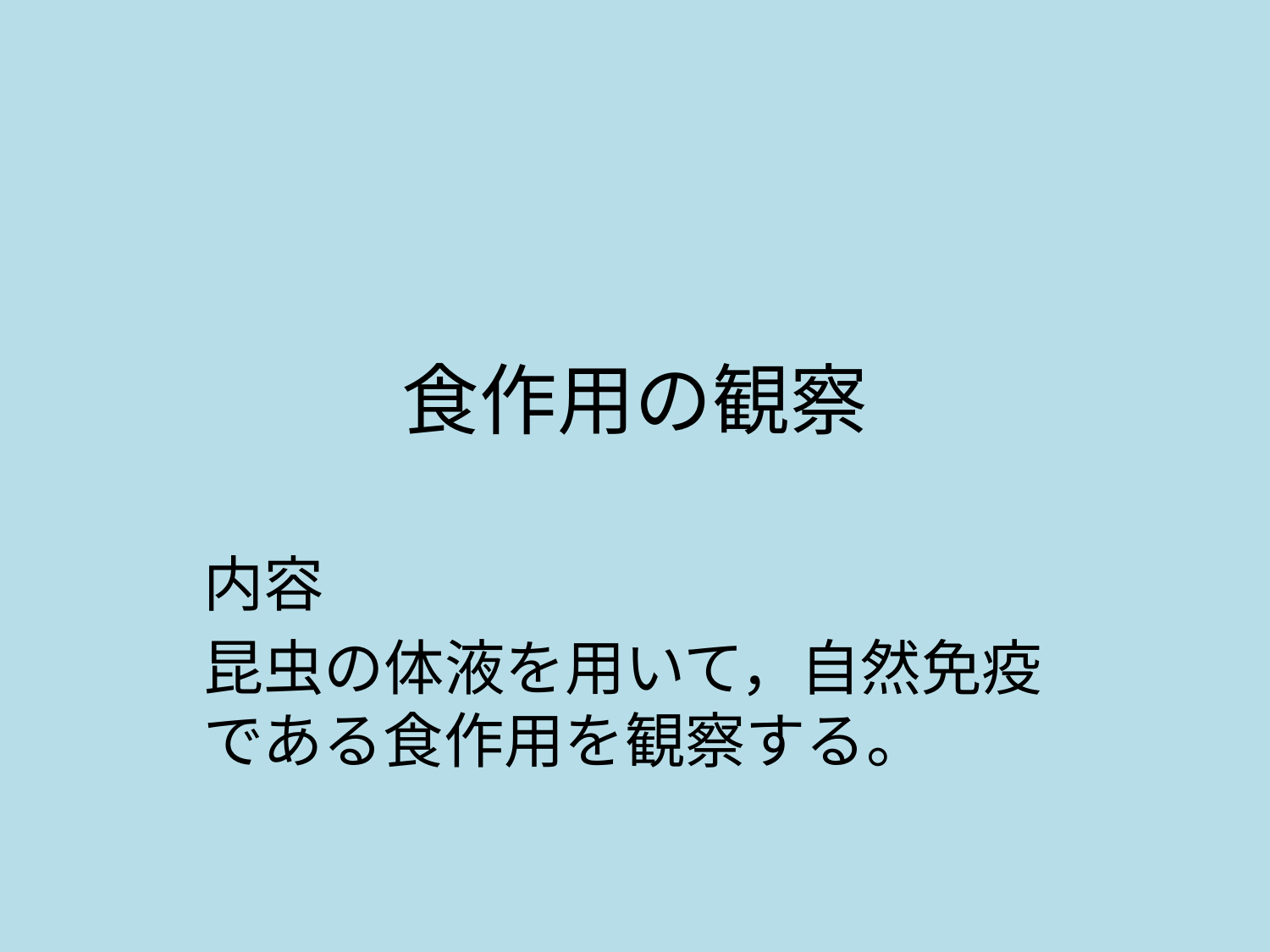

# 食作用の観察
内容
昆虫の体液を用いて，自然免疫である食作用を観察する。